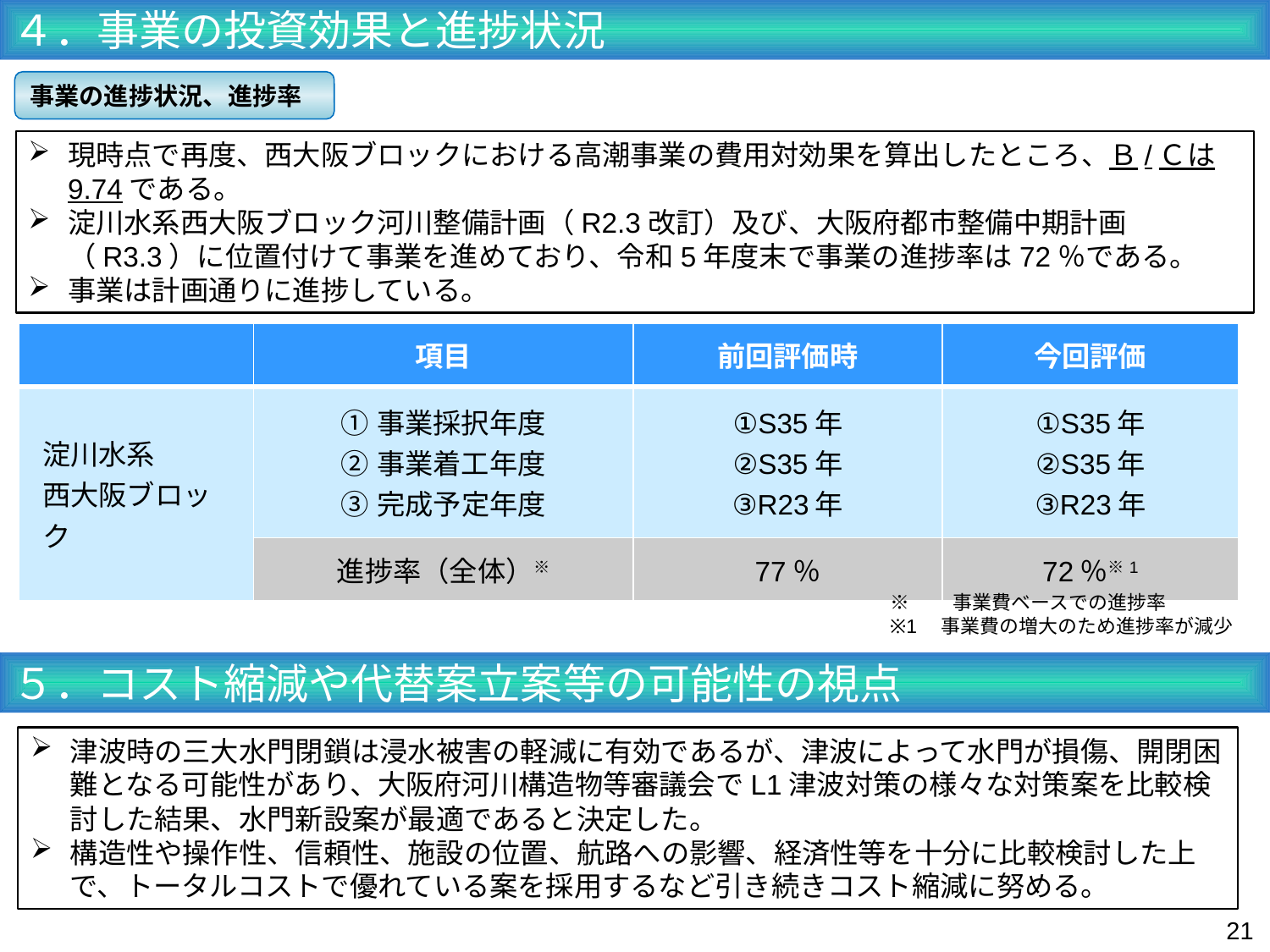

４．事業の投資効果と進捗状況
事業の進捗状況、進捗率
現時点で再度、西大阪ブロックにおける高潮事業の費用対効果を算出したところ、Ｂ/Ｃは9.74である。
淀川水系西大阪ブロック河川整備計画（R2.3改訂）及び、大阪府都市整備中期計画（R3.3）に位置付けて事業を進めており、令和5年度末で事業の進捗率は72％である。
事業は計画通りに進捗している。
|  | 項目 | 前回評価時 | 今回評価 |
| --- | --- | --- | --- |
| 淀川水系 西大阪ブロック | ①事業採択年度 ②事業着工年度 ③完成予定年度 | ①S35年 ②S35年 ③R23年 | ①S35年 ②S35年 ③R23年 |
|  | 進捗率（全体）※ | 77％ | 72％※1 |
※　　事業費ベースでの進捗率
※1　事業費の増大のため進捗率が減少
５．コスト縮減や代替案立案等の可能性の視点
津波時の三大水門閉鎖は浸水被害の軽減に有効であるが、津波によって水門が損傷、開閉困難となる可能性があり、大阪府河川構造物等審議会でL1津波対策の様々な対策案を比較検討した結果、水門新設案が最適であると決定した。
構造性や操作性、信頼性、施設の位置、航路への影響、経済性等を十分に比較検討した上で、トータルコストで優れている案を採用するなど引き続きコスト縮減に努める。
21